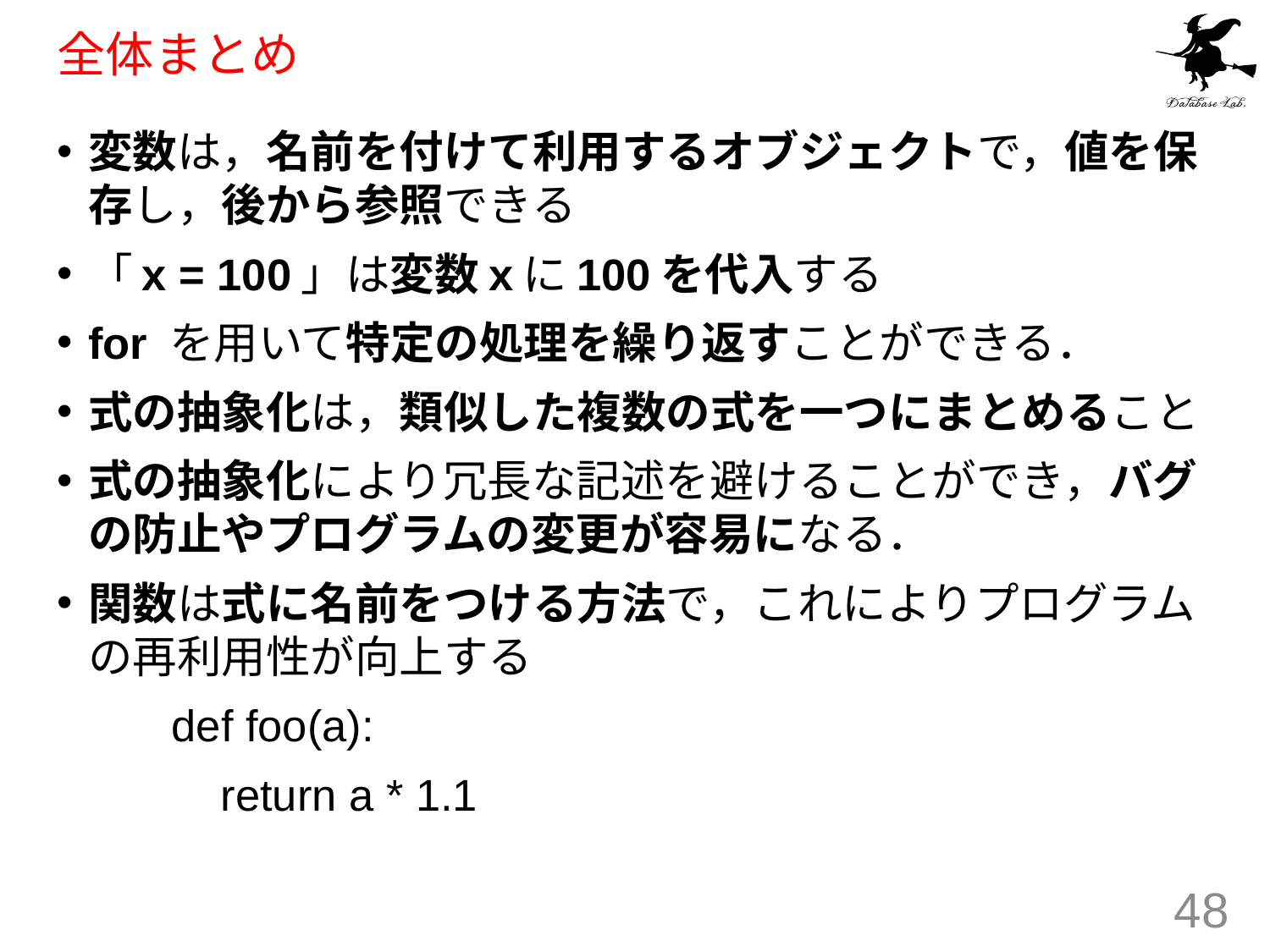

# 全体まとめ
変数は，名前を付けて利用するオブジェクトで，値を保存し，後から参照できる
「x = 100」は変数xに100を代入する
for を用いて特定の処理を繰り返すことができる．
式の抽象化は，類似した複数の式を一つにまとめること
式の抽象化により冗長な記述を避けることができ，バグの防止やプログラムの変更が容易になる．
関数は式に名前をつける方法で，これによりプログラムの再利用性が向上する
	def foo(a):
	    return a * 1.1
48